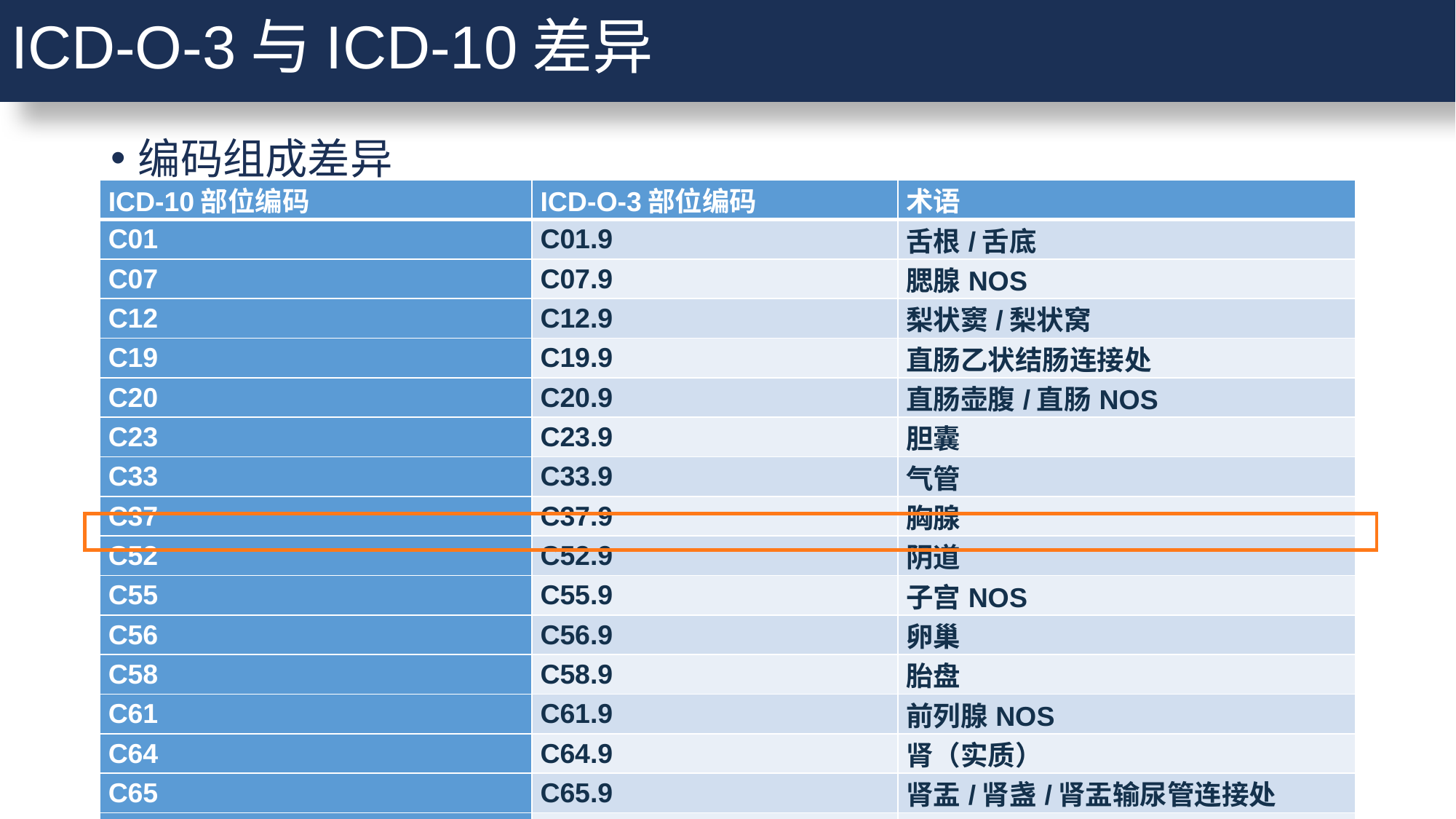

# ICD-O-3与ICD-10差异
编码组成差异
| ICD-10部位编码 | ICD-O-3部位编码 | 术语 |
| --- | --- | --- |
| C01 | C01.9 | 舌根/舌底 |
| C07 | C07.9 | 腮腺NOS |
| C12 | C12.9 | 梨状窦/梨状窝 |
| C19 | C19.9 | 直肠乙状结肠连接处 |
| C20 | C20.9 | 直肠壶腹/直肠NOS |
| C23 | C23.9 | 胆囊 |
| C33 | C33.9 | 气管 |
| C37 | C37.9 | 胸腺 |
| C52 | C52.9 | 阴道 |
| C55 | C55.9 | 子宫NOS |
| C56 | C56.9 | 卵巢 |
| C58 | C58.9 | 胎盘 |
| C61 | C61.9 | 前列腺NOS |
| C64 | C64.9 | 肾（实质） |
| C65 | C65.9 | 肾盂/肾盏/肾盂输尿管连接处 |
| C66 | C66.9 | 输尿管 |
| C73 | C73.9 | 甲状腺 |
| C80 | C80.9 | NOS |